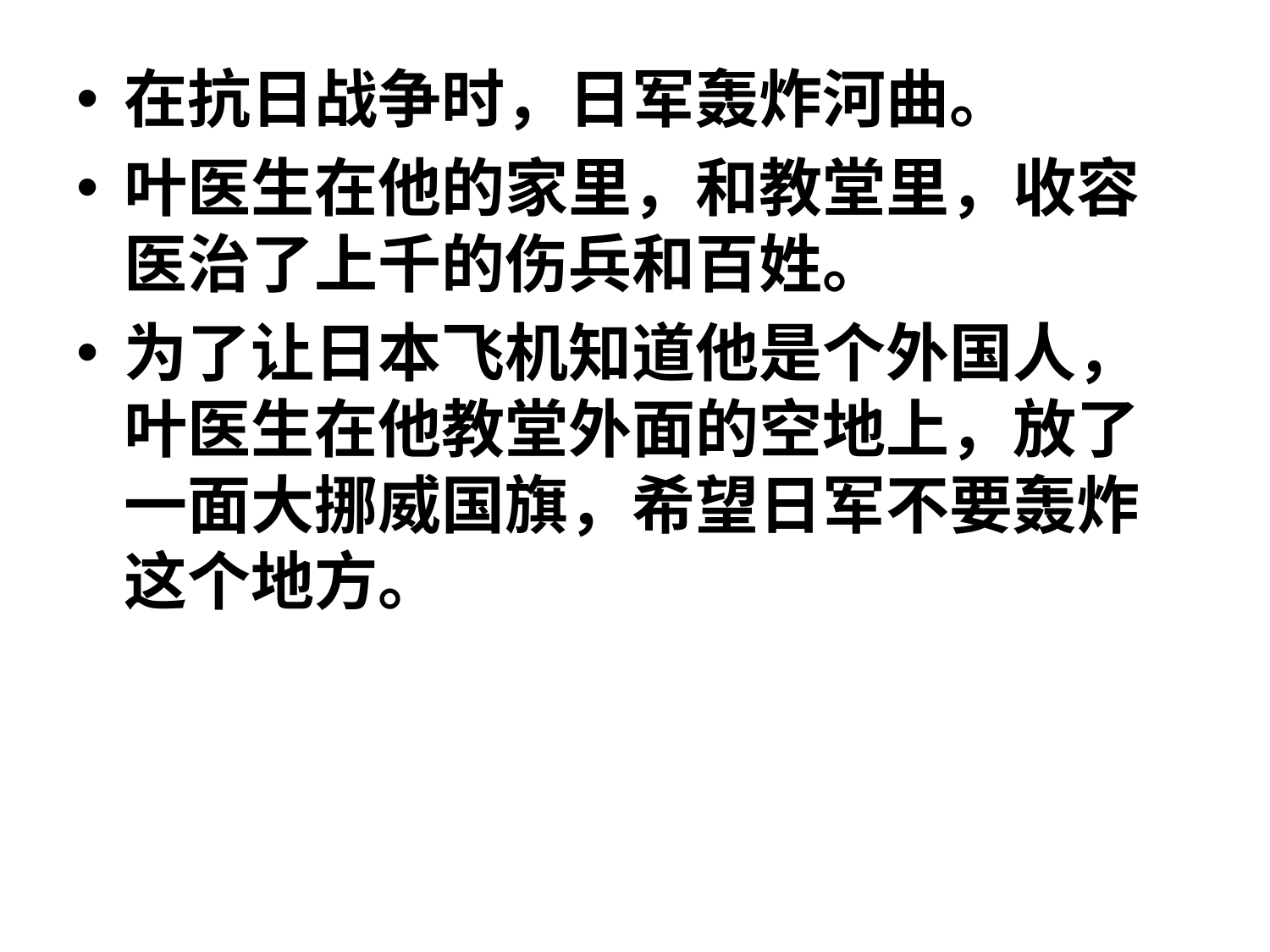

在抗日战争时，日军轰炸河曲。
叶医生在他的家里，和教堂里，收容医治了上千的伤兵和百姓。
为了让日本飞机知道他是个外国人，叶医生在他教堂外面的空地上，放了一面大挪威国旗，希望日军不要轰炸这个地方。